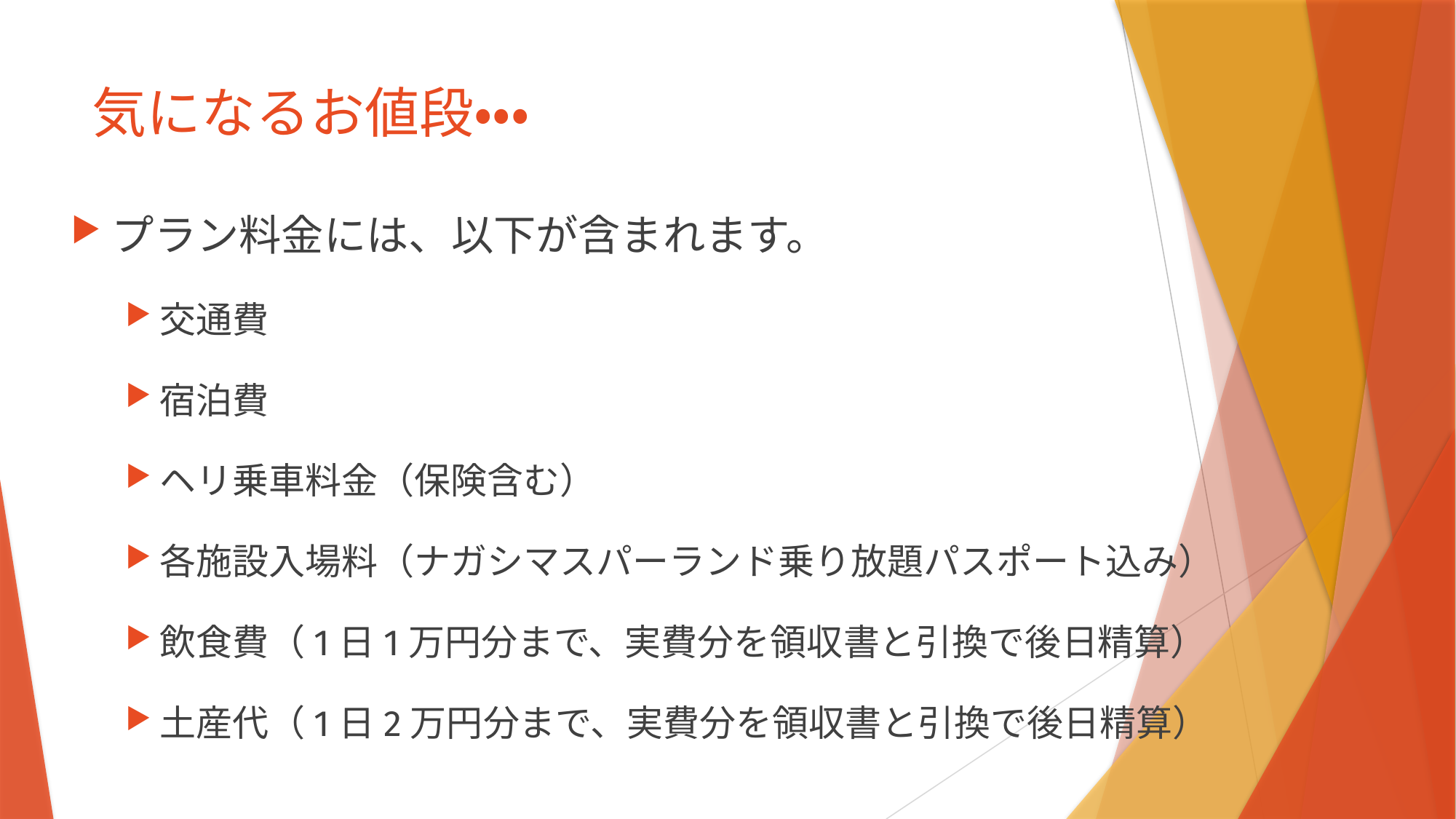

# 気になるお値段・・・
プラン料金には、以下が含まれます。
交通費
宿泊費
ヘリ乗車料金（保険含む）
各施設入場料（ナガシマスパーランド乗り放題パスポート込み）
飲食費（1日1万円分まで、実費分を領収書と引換で後日精算）
土産代（1日2万円分まで、実費分を領収書と引換で後日精算）